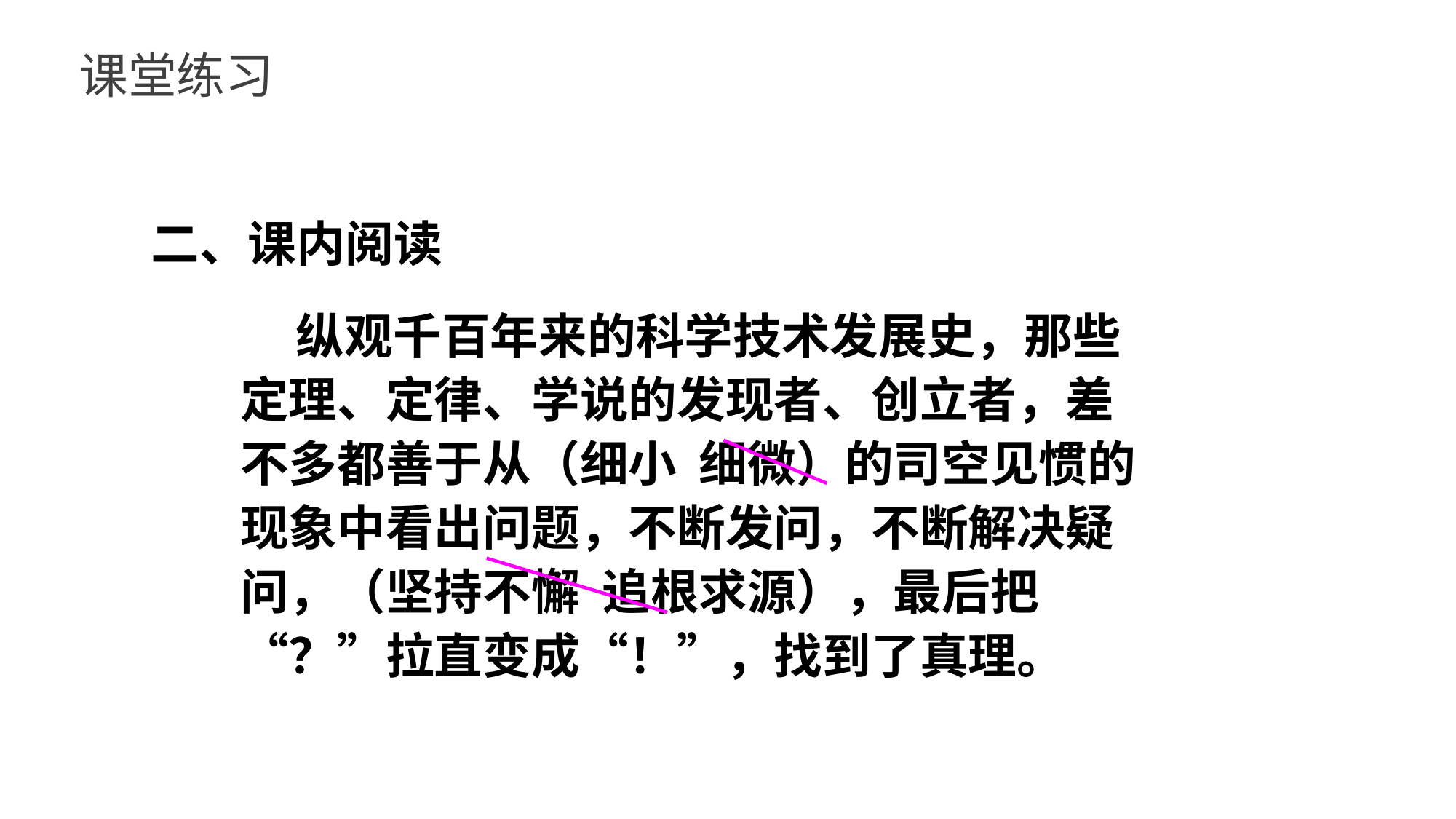

课堂练习
二、课内阅读
    纵观千百年来的科学技术发展史，那些定理、定律、学说的发现者、创立者，差不多都善于从（细小  细微）的司空见惯的现象中看出问题，不断发问，不断解决疑问，（坚持不懈  追根求源），最后把“？”拉直变成“！”，找到了真理。